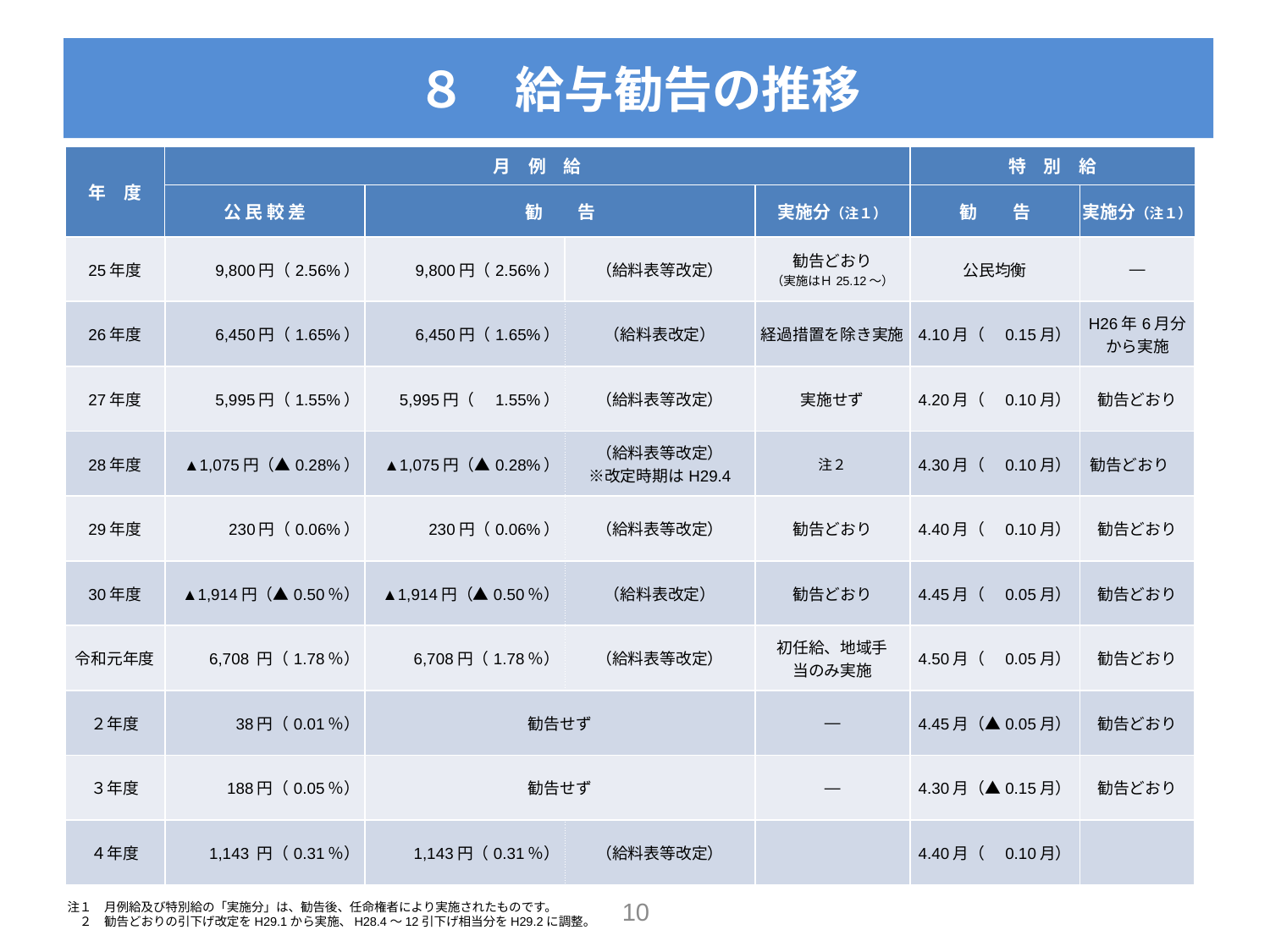

# ８　給与勧告の推移
| 年　度 | 月　例　給 |  |  |  | 特　別　給 |  |
| --- | --- | --- | --- | --- | --- | --- |
|  | 公 民 較 差 | 勧　　告 |  | 実施分（注１） | 勧　　告 | 実施分（注１） |
| 25年度 | 9,800円（2.56%） | 9,800円（2.56%） | （給料表等改定） | 勧告どおり （実施はＨ25.12～） | 公民均衡 | ― |
| 26年度 | 6,450円（1.65%） | 6,450円（1.65%） | （給料表改定） | 経過措置を除き実施 | 4.10月（　0.15月） | H26年6月分から実施 |
| 27年度 | 5,995円（1.55%） | 5,995円（　1.55%） | （給料表等改定） | 実施せず | 4.20月（　0.10月） | 勧告どおり |
| 28年度 | ▲1,075円（▲0.28%） | ▲1,075円（▲0.28%） | （給料表等改定） ※改定時期はH29.4 | 注２ | 4.30月（　0.10月） | 勧告どおり |
| 29年度 | 230円（0.06%） | 230円（0.06%） | （給料表等改定） | 勧告どおり | 4.40月（　0.10月） | 勧告どおり |
| 30年度 | ▲1,914円（▲0.50％） | ▲1,914円（▲0.50％） | （給料表改定） | 勧告どおり | 4.45月（　0.05月） | 勧告どおり |
| 令和元年度 | 6,708 円（1.78％） | 6,708円（1.78％） | （給料表等改定） | 初任給、地域手 当のみ実施 | 4.50月（　0.05月） | 勧告どおり |
| ２年度 | 38円（0.01％） | 勧告せず |  | ― | 4.45月（▲0.05月） | 勧告どおり |
| ３年度 | 188円（0.05％） | 勧告せず |  | ― | 4.30月（▲0.15月） | 勧告どおり |
| ４年度 | 1,143 円（0.31％） | 1,143円（0.31％） | （給料表等改定） |  | 4.40月（　0.10月） |  |
10
注１　月例給及び特別給の「実施分」は、勧告後、任命権者により実施されたものです。
　２　勧告どおりの引下げ改定をH29.1から実施、H28.4～12引下げ相当分をH29.2に調整。